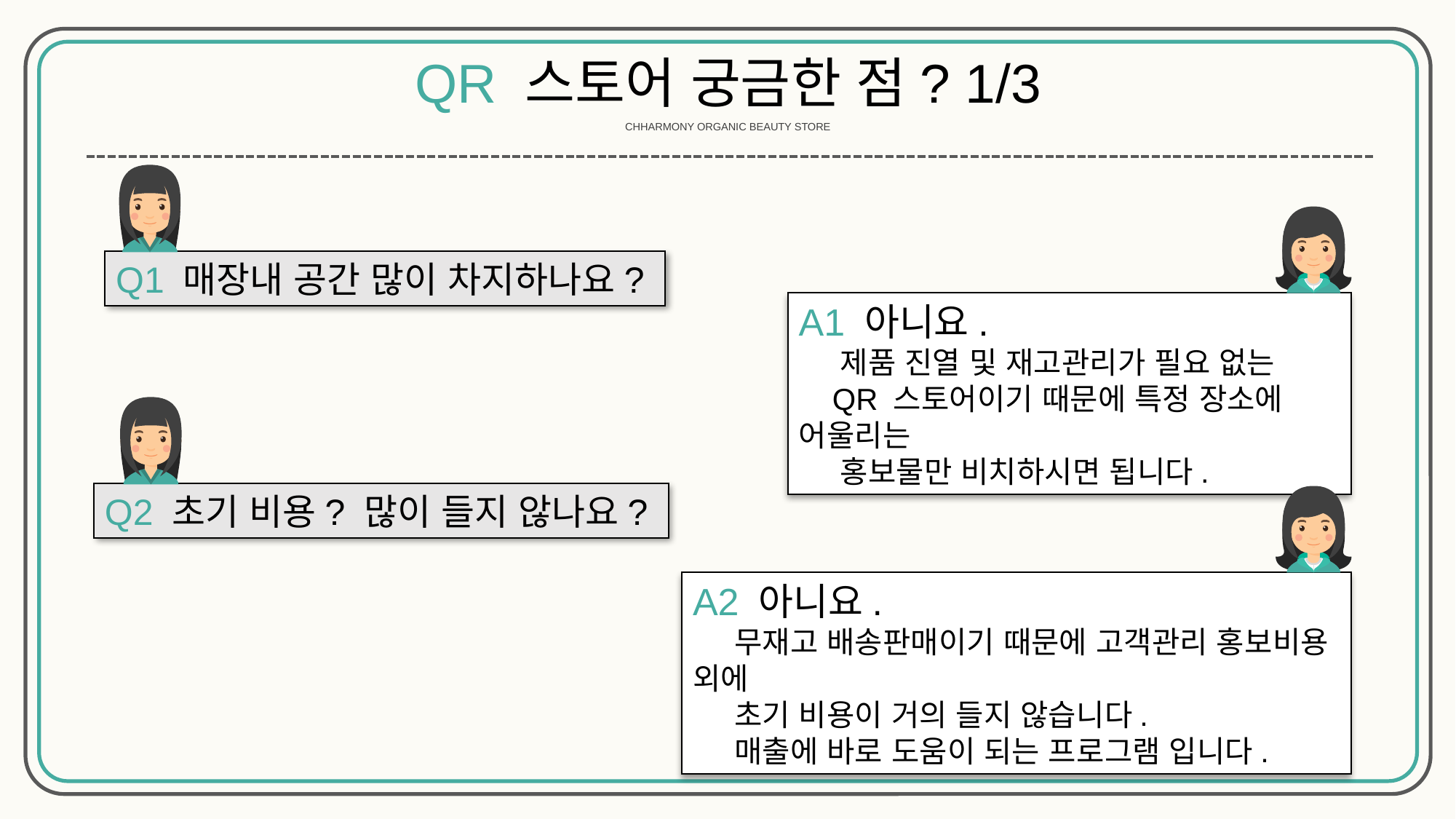

QR 스토어 궁금한 점? 1/3
CHHARMONY ORGANIC BEAUTY STORE

Q1 매장내 공간 많이 차지하나요?
A1 아니요.
    제품 진열 및 재고관리가 필요 없는
    QR 스토어이기 때문에 특정 장소에 어울리는
    홍보물만 비치하시면 됩니다.

Q2 초기 비용? 많이 들지 않나요?

A2 아니요.
    무재고 배송판매이기 때문에 고객관리 홍보비용 외에
    초기 비용이 거의 들지 않습니다.
    매출에 바로 도움이 되는 프로그램 입니다.